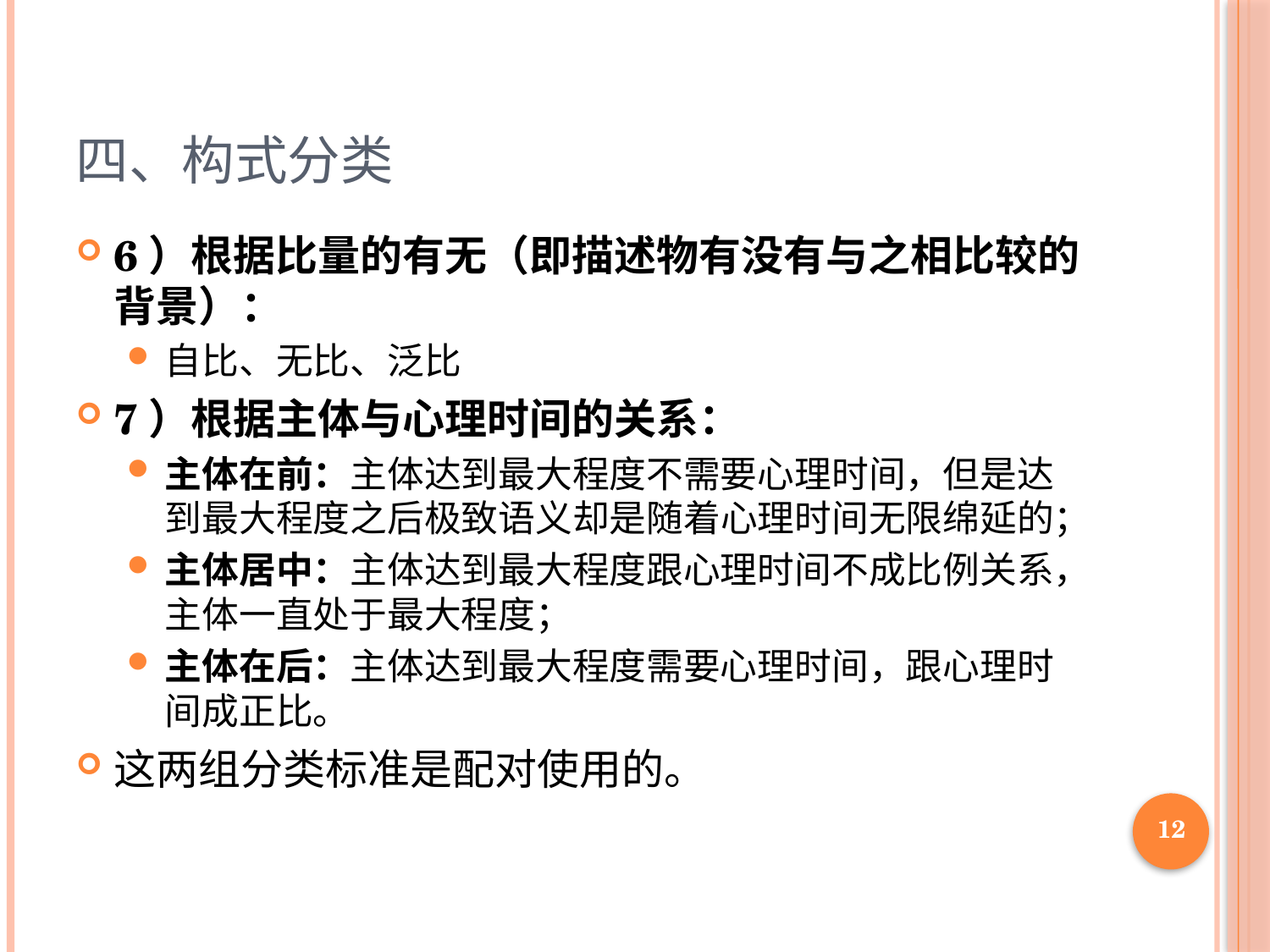

# 四、构式分类
6）根据比量的有无（即描述物有没有与之相比较的背景）：
自比、无比、泛比
7）根据主体与心理时间的关系：
主体在前：主体达到最大程度不需要心理时间，但是达到最大程度之后极致语义却是随着心理时间无限绵延的；
主体居中：主体达到最大程度跟心理时间不成比例关系，主体一直处于最大程度；
主体在后：主体达到最大程度需要心理时间，跟心理时间成正比。
这两组分类标准是配对使用的。

12